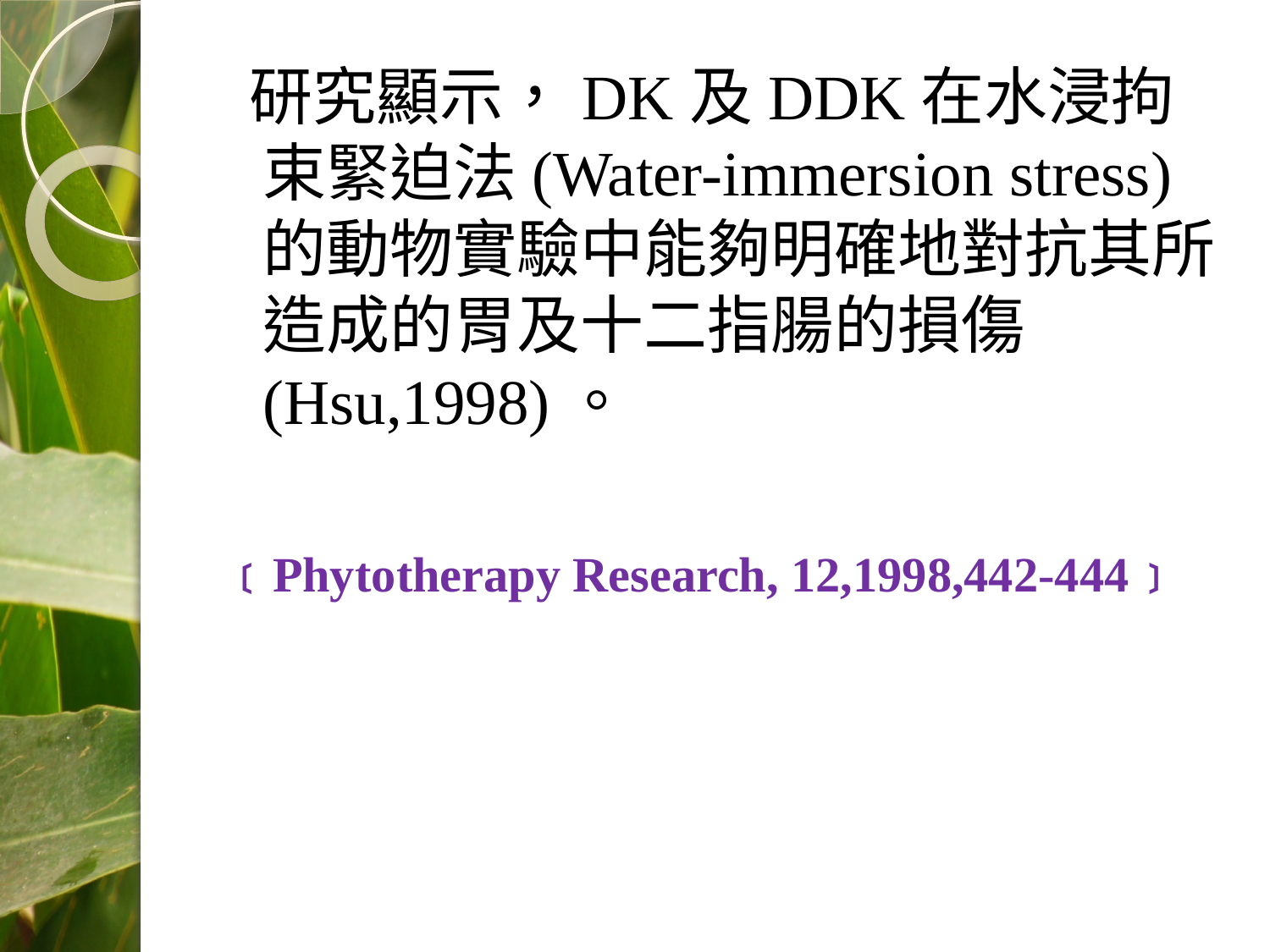

研究顯示，DK及DDK在水浸拘束緊迫法(Water-immersion stress)的動物實驗中能夠明確地對抗其所造成的胃及十二指腸的損傷(Hsu,1998)。

﹝Phytotherapy Research, 12,1998,442-444﹞